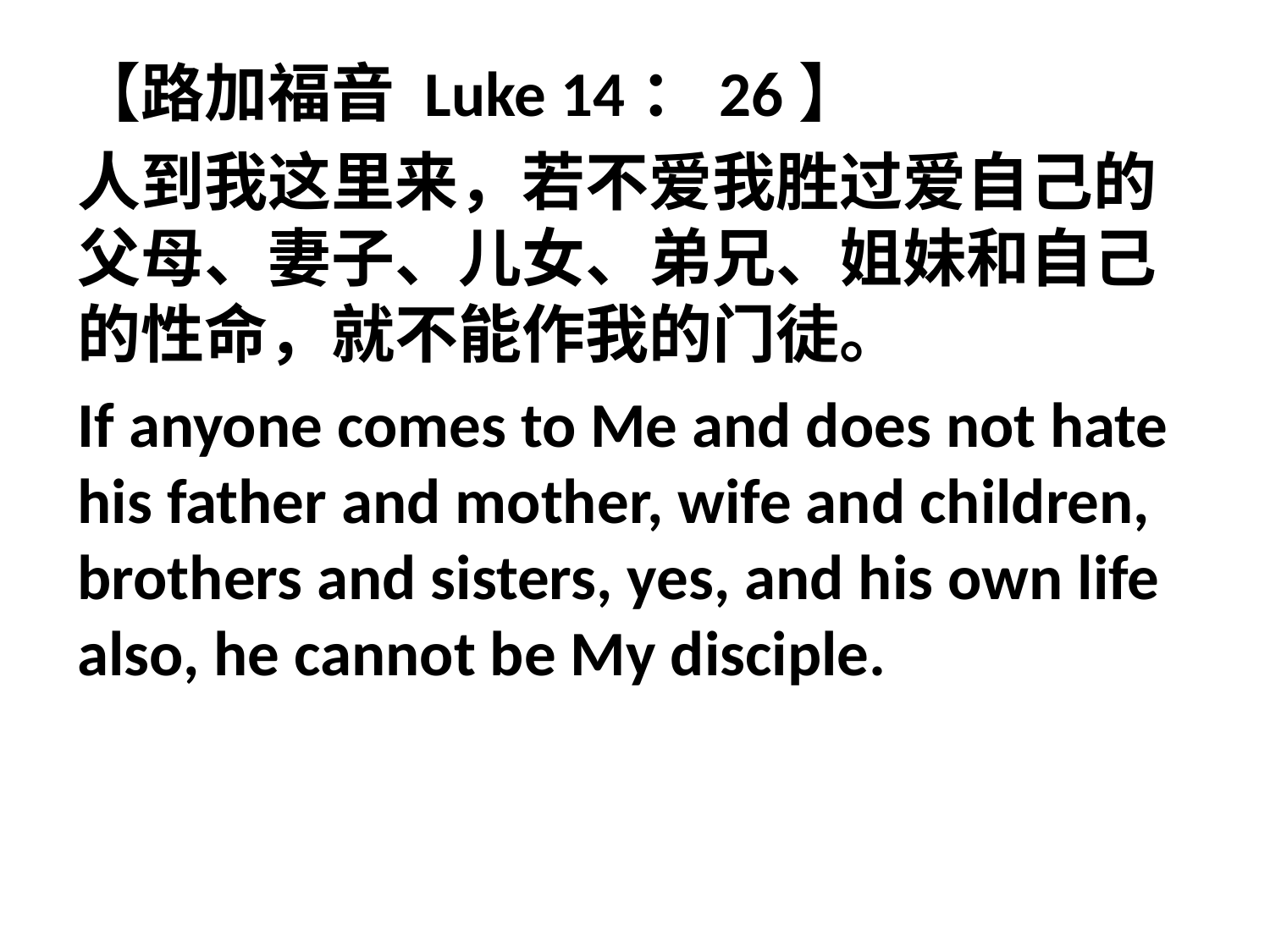

【路加福音 Luke 14：26】
人到我这里来，若不爱我胜过爱自己的父母、妻子、儿女、弟兄、姐妹和自己的性命，就不能作我的门徒。
If anyone comes to Me and does not hate his father and mother, wife and children, brothers and sisters, yes, and his own life also, he cannot be My disciple.